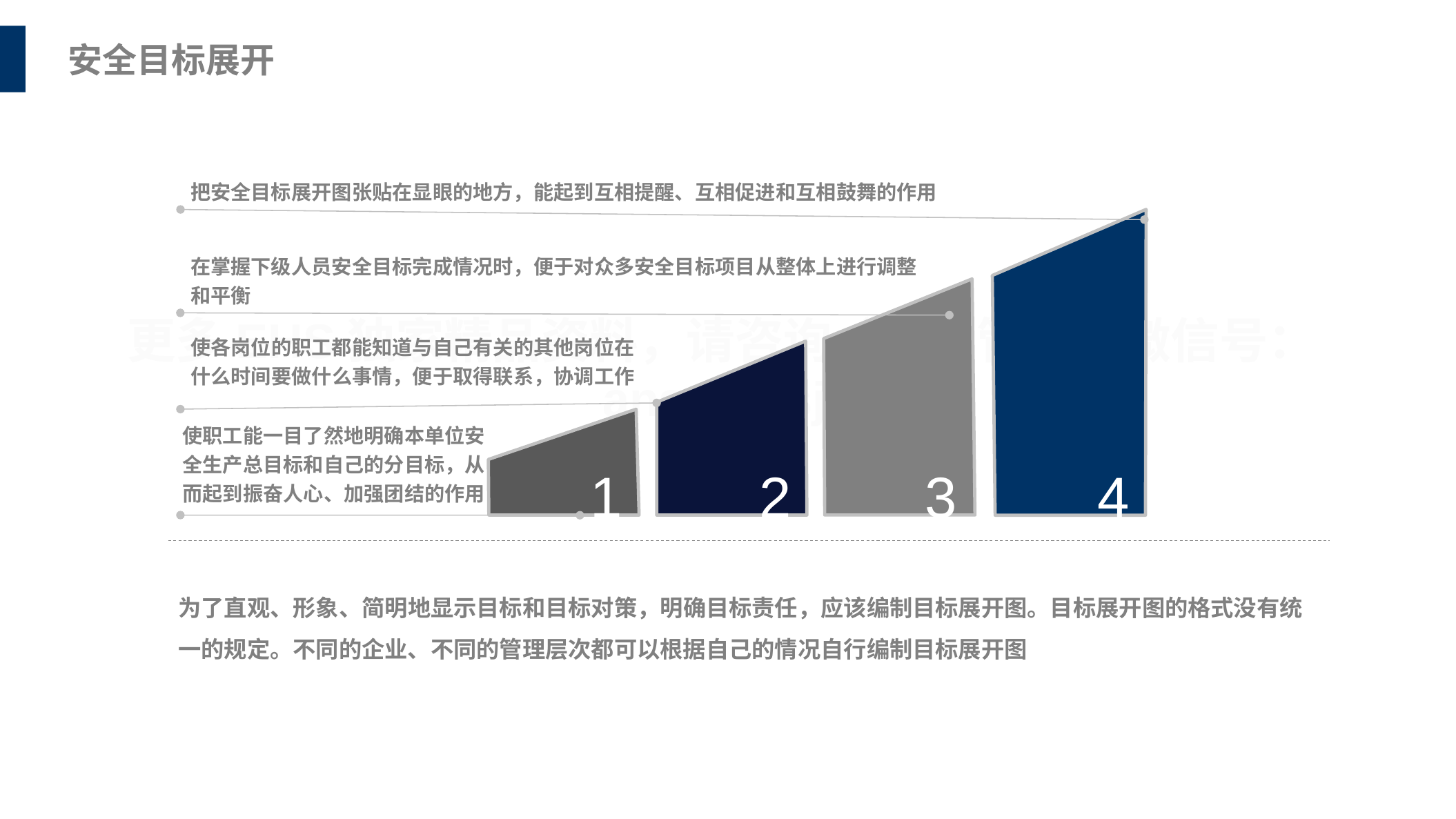

安全目标展开
把安全目标展开图张贴在显眼的地方，能起到互相提醒、互相促进和互相鼓舞的作用

4

在掌握下级人员安全目标完成情况时，便于对众多安全目标项目从整体上进行调整和平衡

3

使各岗位的职工都能知道与自己有关的其他岗位在什么时间要做什么事情，便于取得联系，协调工作

2

1

使职工能一目了然地明确本单位安全生产总目标和自己的分目标，从而起到振奋人心、加强团结的作用

为了直观、形象、简明地显示目标和目标对策，明确目标责任，应该编制目标展开图。目标展开图的格式没有统一的规定。不同的企业、不同的管理层次都可以根据自己的情况自行编制目标展开图